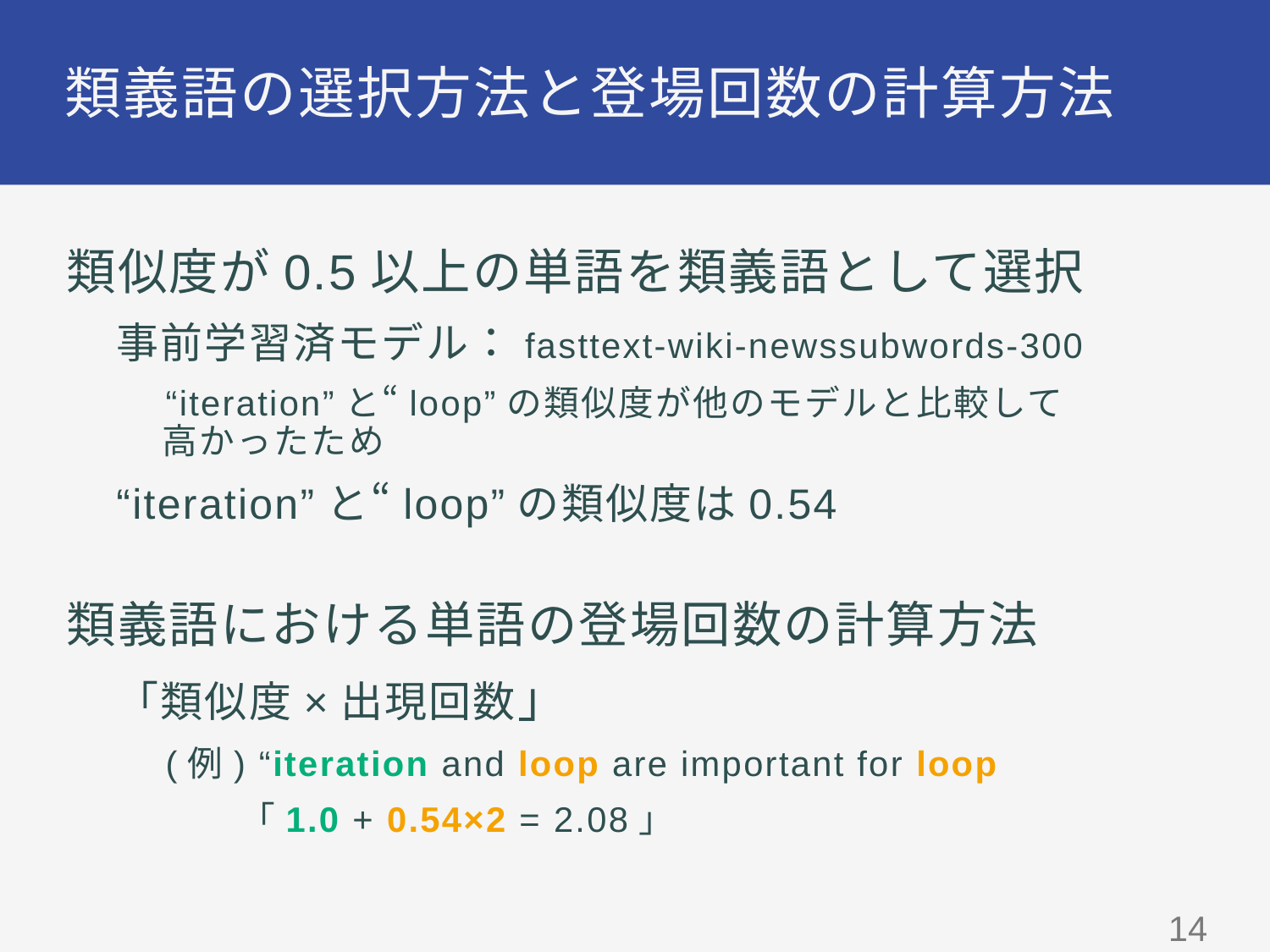

# 類義語の選択方法と登場回数の計算方法
類似度が0.5以上の単語を類義語として選択
事前学習済モデル：fasttext-wiki-newssubwords-300
“iteration”と“loop”の類似度が他のモデルと比較して
高かったため
“iteration”と“loop”の類似度は0.54

類義語における単語の登場回数の計算方法
「類似度×出現回数」
(例) “iteration and loop are important for loop
　　「1.0 + 0.54×2 = 2.08」
14